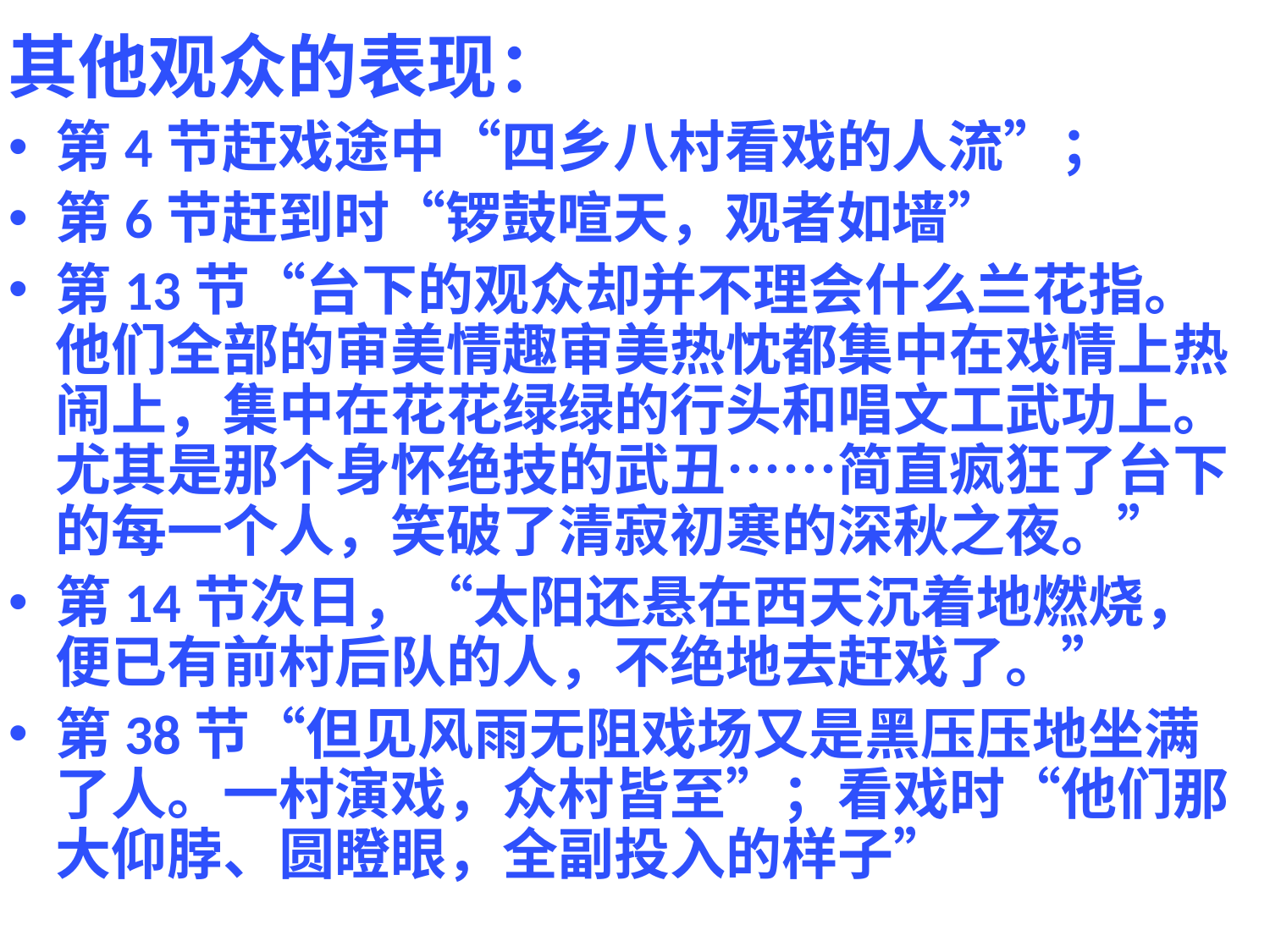

其他观众的表现：
第4节赶戏途中“四乡八村看戏的人流”；
第6节赶到时“锣鼓喧天，观者如墙”
第13节“台下的观众却并不理会什么兰花指。他们全部的审美情趣审美热忱都集中在戏情上热闹上，集中在花花绿绿的行头和唱文工武功上。尤其是那个身怀绝技的武丑……简直疯狂了台下的每一个人，笑破了清寂初寒的深秋之夜。”
第14节次日，“太阳还悬在西天沉着地燃烧，便已有前村后队的人，不绝地去赶戏了。”
第38节“但见风雨无阻戏场又是黑压压地坐满了人。一村演戏，众村皆至”；看戏时“他们那大仰脖、圆瞪眼，全副投入的样子”